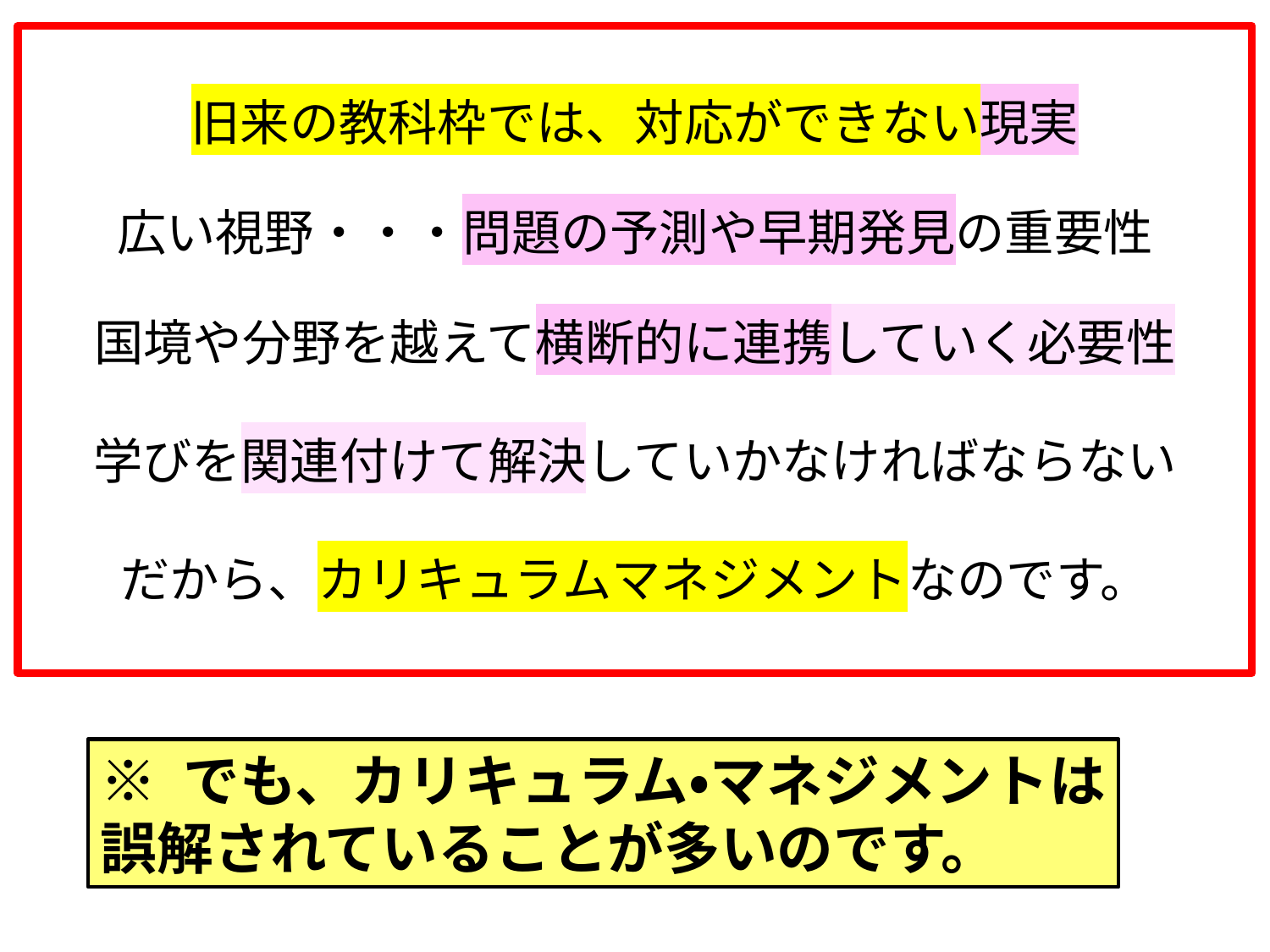

旧来の教科枠では、対応ができない現実

広い視野・・・問題の予測や早期発見の重要性

国境や分野を越えて横断的に連携していく必要性

学びを関連付けて解決していかなければならない

だから、カリキュラムマネジメントなのです。

※ でも、カリキュラム・マネジメントは
誤解されていることが多いのです。